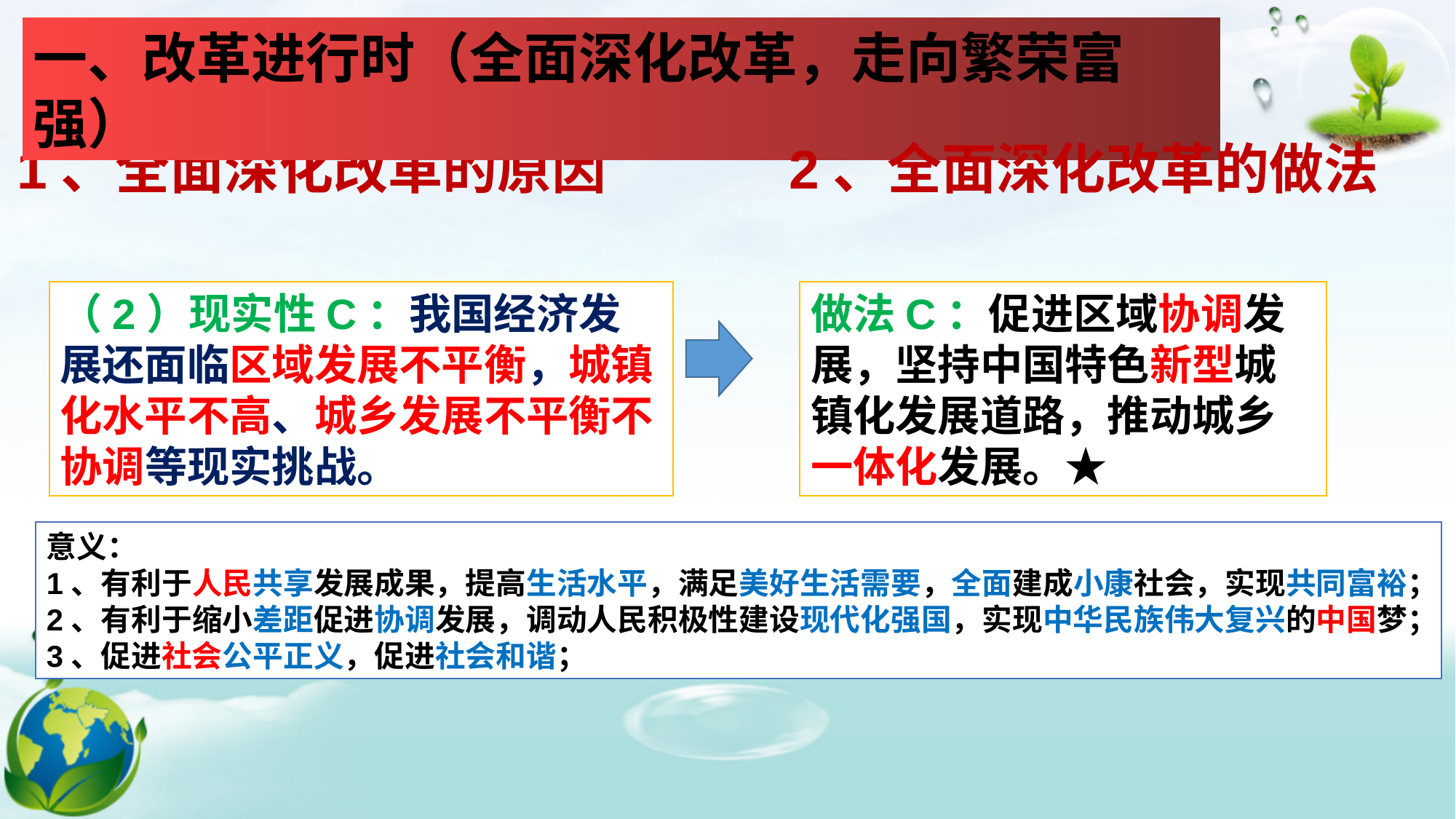

一、改革进行时（全面深化改革，走向繁荣富强）
1、全面深化改革的原因
2、全面深化改革的做法
（2）现实性C：我国经济发展还面临区域发展不平衡，城镇化水平不高、城乡发展不平衡不协调等现实挑战。
做法C：促进区域协调发展，坚持中国特色新型城镇化发展道路，推动城乡一体化发展。★

意义：
1、有利于人民共享发展成果，提高生活水平，满足美好生活需要，全面建成小康社会，实现共同富裕；
2、有利于缩小差距促进协调发展，调动人民积极性建设现代化强国，实现中华民族伟大复兴的中国梦；
3、促进社会公平正义，促进社会和谐；